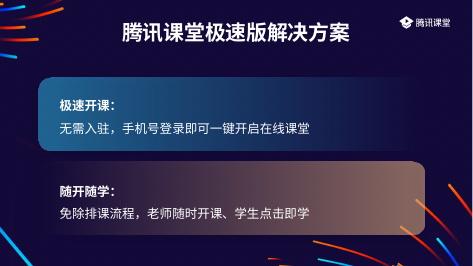

腾讯课堂极速版解决方案

极速开课：
无需入驻，手机号登录即可一键开启在线课堂

随开随学：
免除排课流程，老师随时开课、学生点击即学